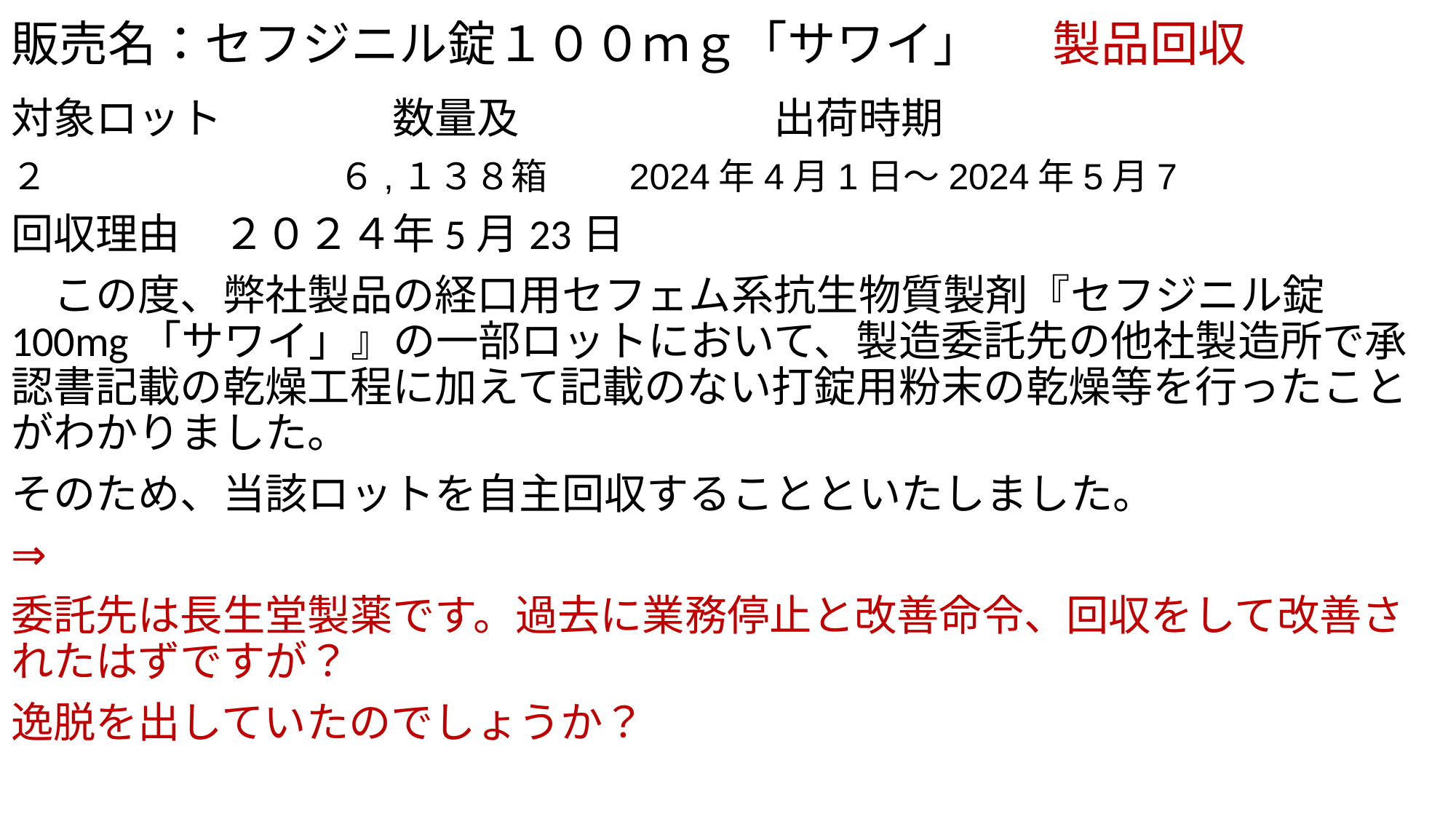

# 販売名：セフジニル錠１００ｍｇ「サワイ」 　 製品回収
対象ロット　　　　数量及　　　　　　出荷時期
２　　　　　　　　６,１３８箱　　2024年4月1日～2024年5月7
回収理由　２０２４年5月23日
　この度、弊社製品の経口用セフェム系抗生物質製剤『セフジニル錠100mg「サワイ」』の一部ロットにおいて、製造委託先の他社製造所で承認書記載の乾燥工程に加えて記載のない打錠用粉末の乾燥等を行ったことがわかりました。
そのため、当該ロットを自主回収することといたしました。
⇒
委託先は長生堂製薬です。過去に業務停止と改善命令、回収をして改善されたはずですが？
逸脱を出していたのでしょうか？